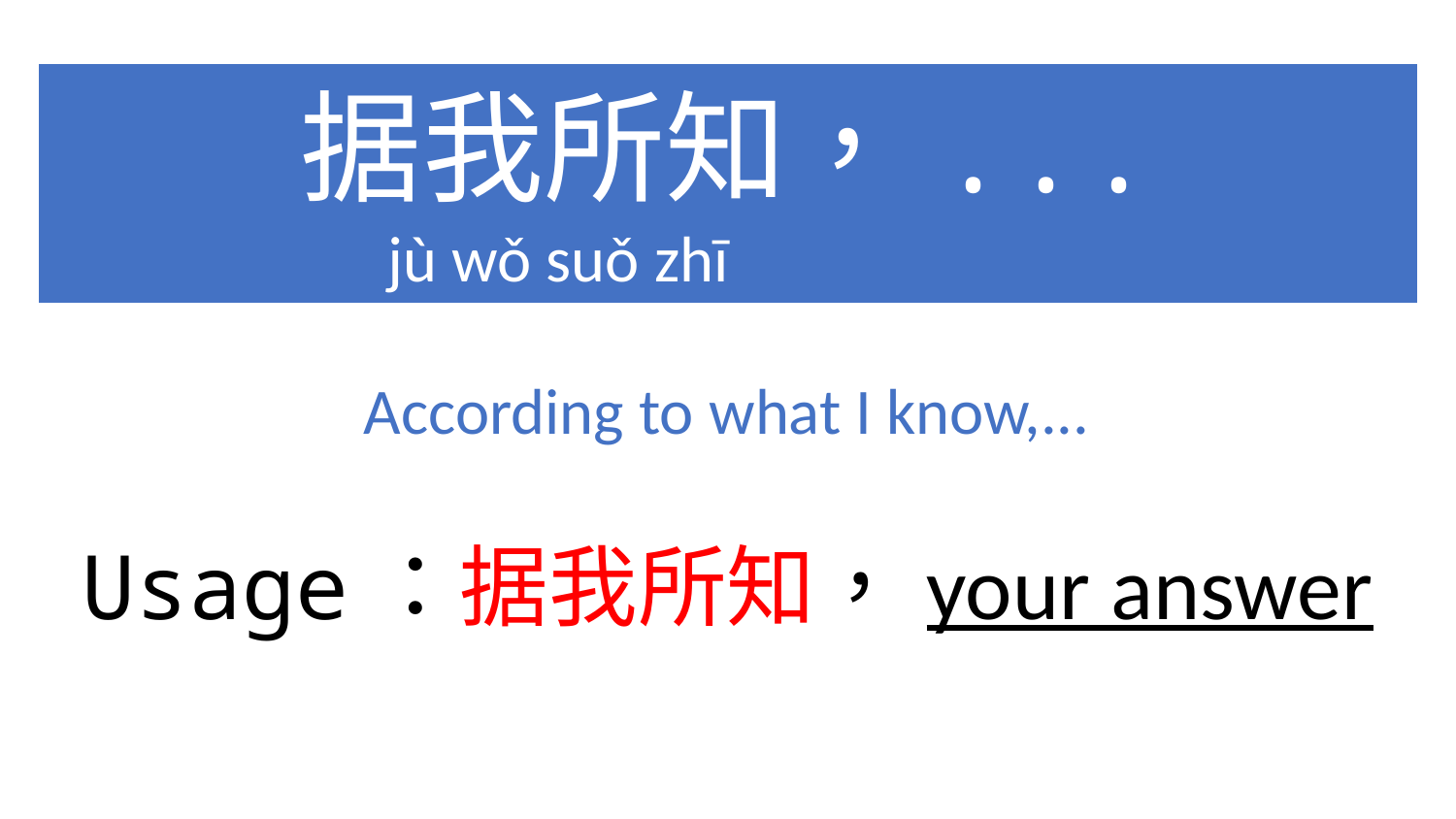

据我所知，...
                       jù wǒ suǒ zhī
According to what I know,...
Usage：据我所知，your answer